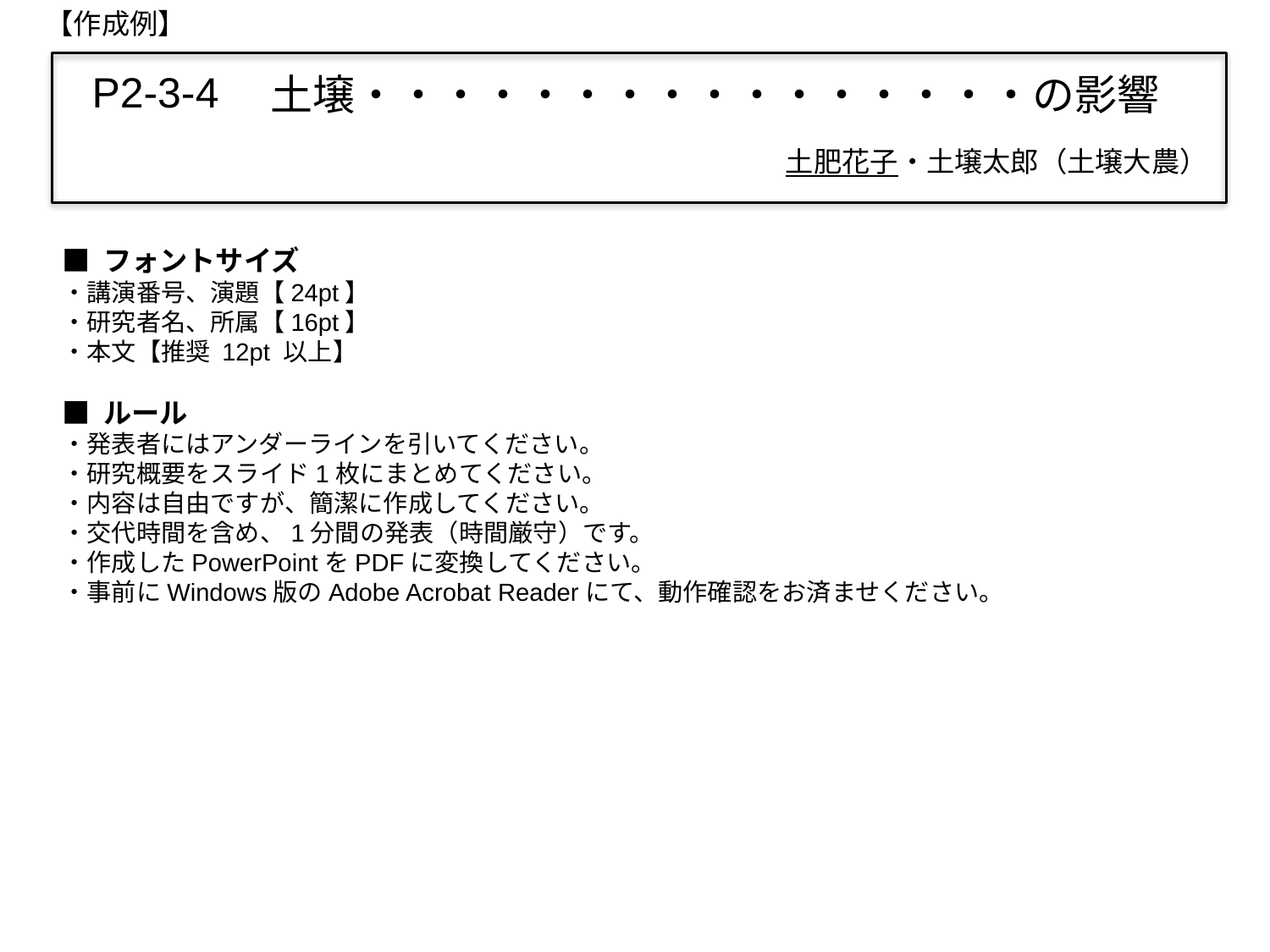

【作成例】

P2-3-4
# 土壌・・・・・・・・・・・・・・・・の影響
土肥花子・土壌太郎（土壌大農）
■ フォントサイズ
・講演番号、演題【24pt】
・研究者名、所属【16pt】
・本文【推奨 12pt 以上】

■ ルール
・発表者にはアンダーラインを引いてください。
・研究概要をスライド1枚にまとめてください。
・内容は自由ですが、簡潔に作成してください。
・交代時間を含め、1分間の発表（時間厳守）です。
・作成したPowerPointをPDFに変換してください。
・事前にWindows版のAdobe Acrobat Readerにて、動作確認をお済ませください。